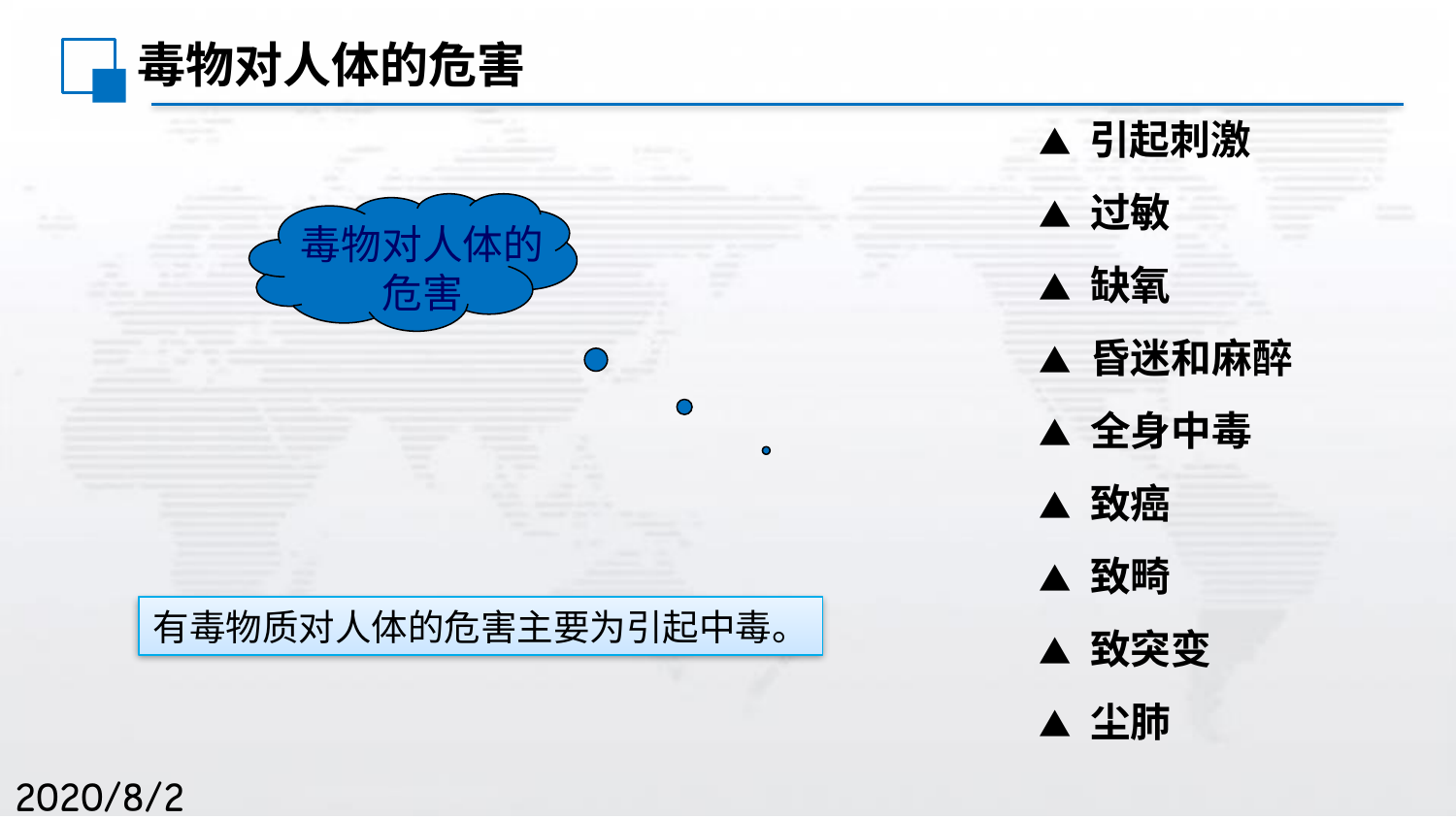

毒物对人体的危害

▲ 引起刺激
▲ 过敏
▲ 缺氧
▲ 昏迷和麻醉
▲ 全身中毒
▲ 致癌
▲ 致畸
▲ 致突变
▲ 尘肺

毒物对人体的
危害
有毒物质对人体的危害主要为引起中毒。
2020/8/2